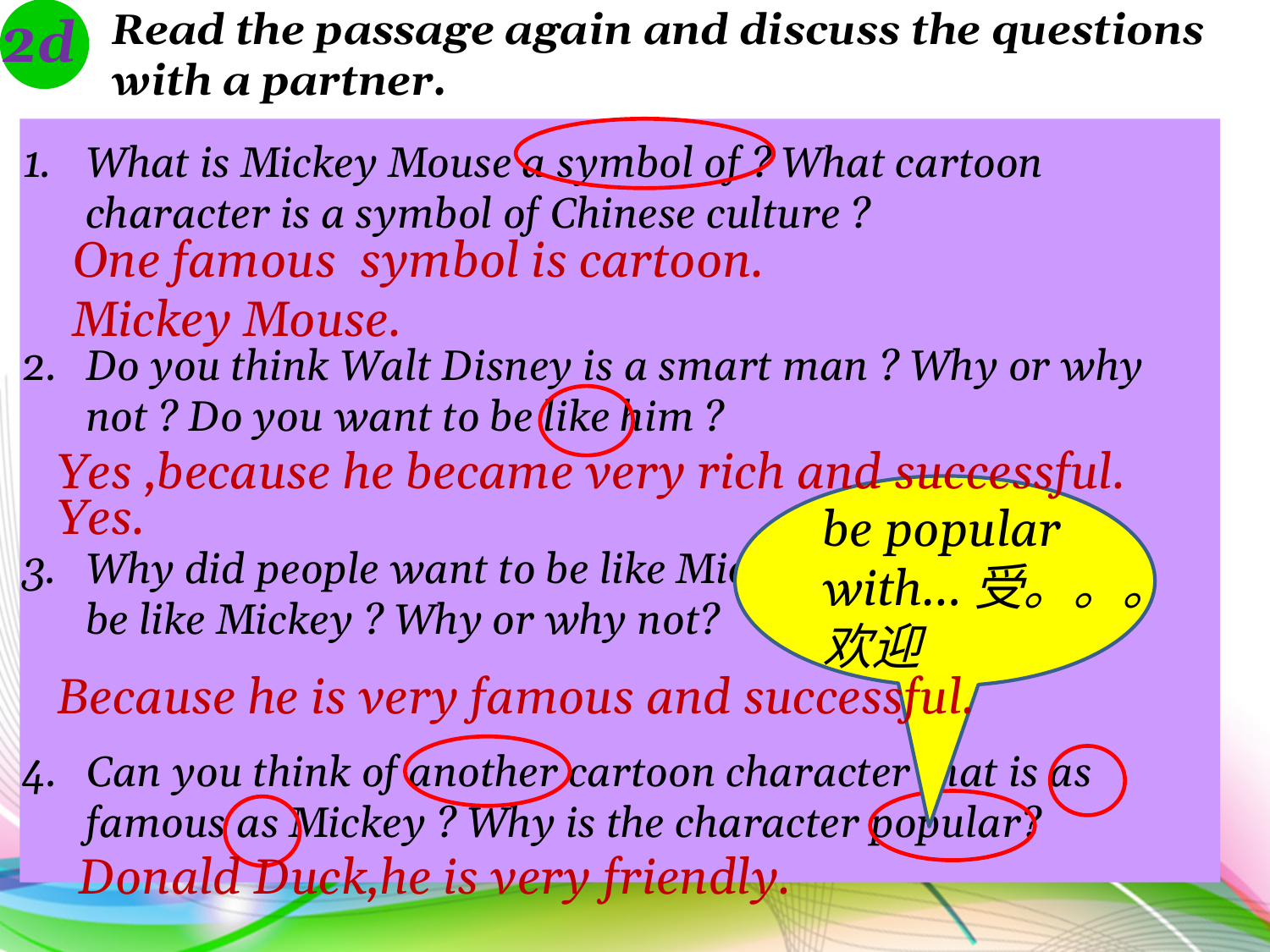

Read the passage again and discuss the questions with a partner.

2d

What is Mickey Mouse a symbol of ? What cartoon character is a symbol of Chinese culture ?

Do you think Walt Disney is a smart man ? Why or why not ? Do you want to be like him ?

Why did people want to be like Mickey ? Do you want to be like Mickey ? Why or why not?

Can you think of another cartoon character that is as famous as Mickey ? Why is the character popular?
One famous  symbol is cartoon.
Mickey Mouse.

Yes ,because he became very rich and successful.

be popular with…受。。。欢迎
Yes.
Because he is very famous and successful.

Donald Duck,he is very friendly.